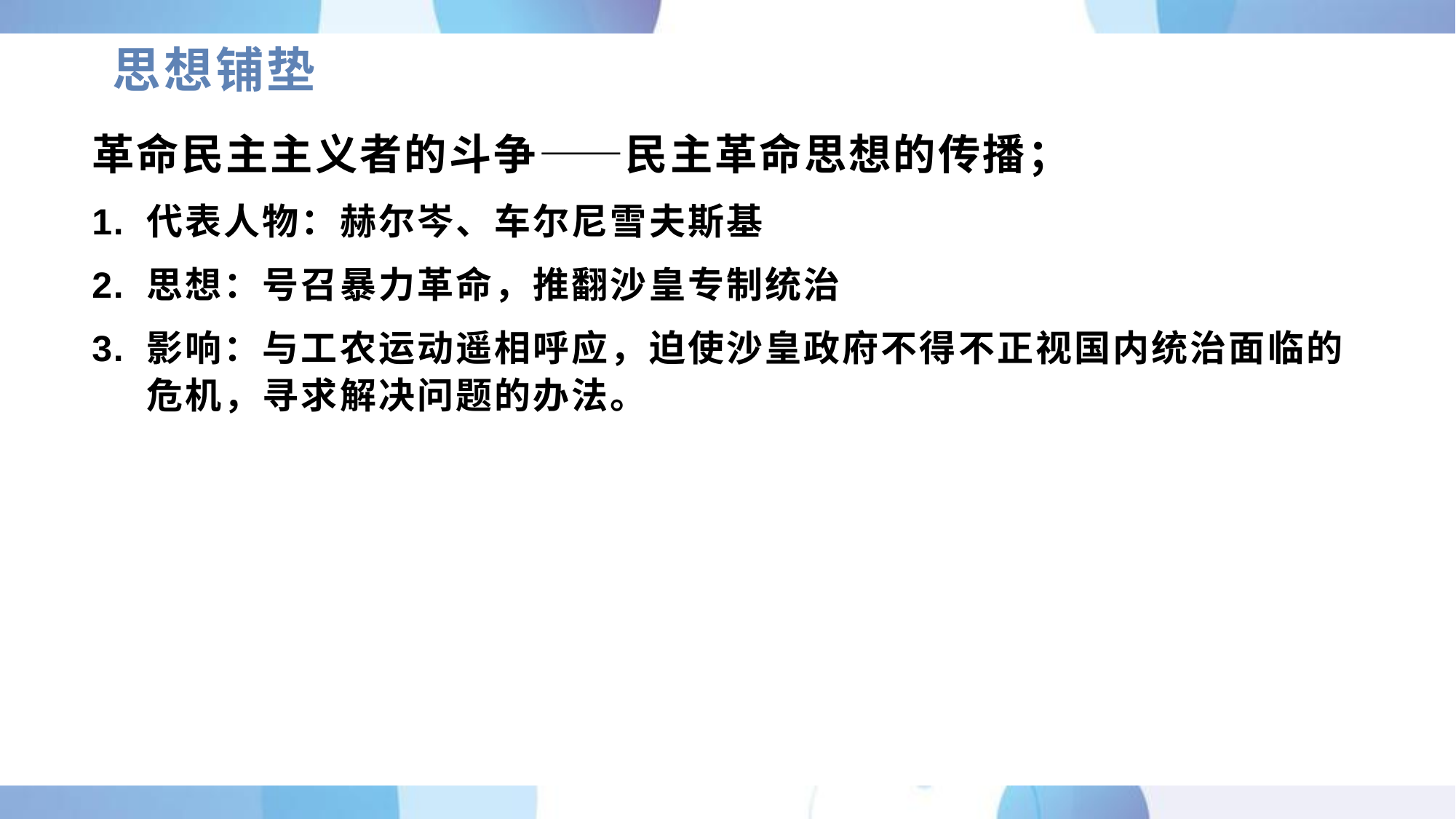

# 思想铺垫
革命民主主义者的斗争——民主革命思想的传播；
代表人物：赫尔岑、车尔尼雪夫斯基
思想：号召暴力革命，推翻沙皇专制统治
影响：与工农运动遥相呼应，迫使沙皇政府不得不正视国内统治面临的危机，寻求解决问题的办法。